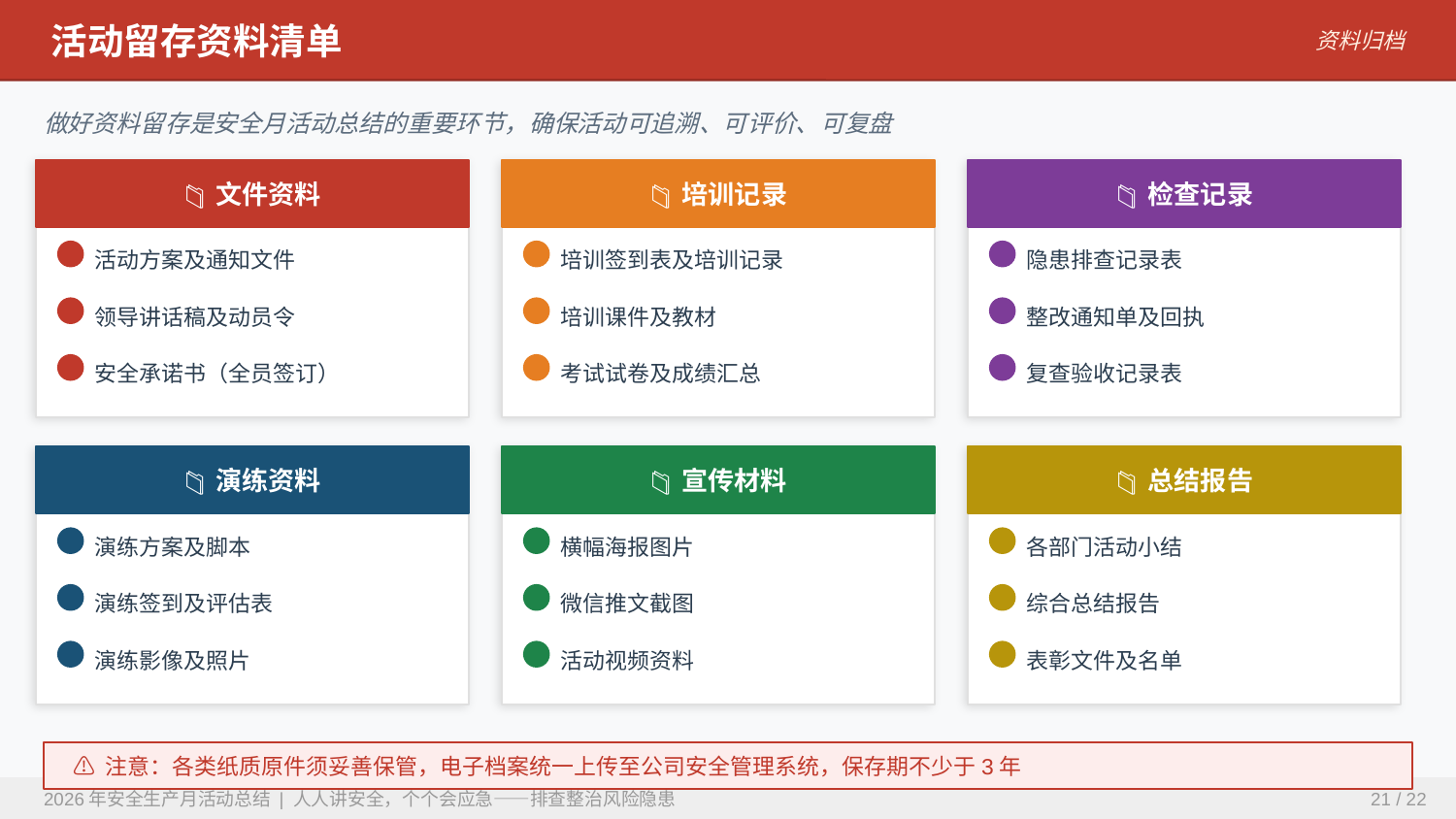

活动留存资料清单
资料归档

做好资料留存是安全月活动总结的重要环节，确保活动可追溯、可评价、可复盘

📁 文件资料

📁 培训记录

📁 检查记录
活动方案及通知文件
培训签到表及培训记录
隐患排查记录表

领导讲话稿及动员令
培训课件及教材
整改通知单及回执

安全承诺书（全员签订）
考试试卷及成绩汇总
复查验收记录表

📁 演练资料

📁 宣传材料

📁 总结报告
演练方案及脚本
横幅海报图片
各部门活动小结

演练签到及评估表
微信推文截图
综合总结报告

演练影像及照片
活动视频资料
表彰文件及名单

⚠️ 注意：各类纸质原件须妥善保管，电子档案统一上传至公司安全管理系统，保存期不少于3年

2026年安全生产月活动总结 | 人人讲安全，个个会应急——排查整治风险隐患
21 / 22